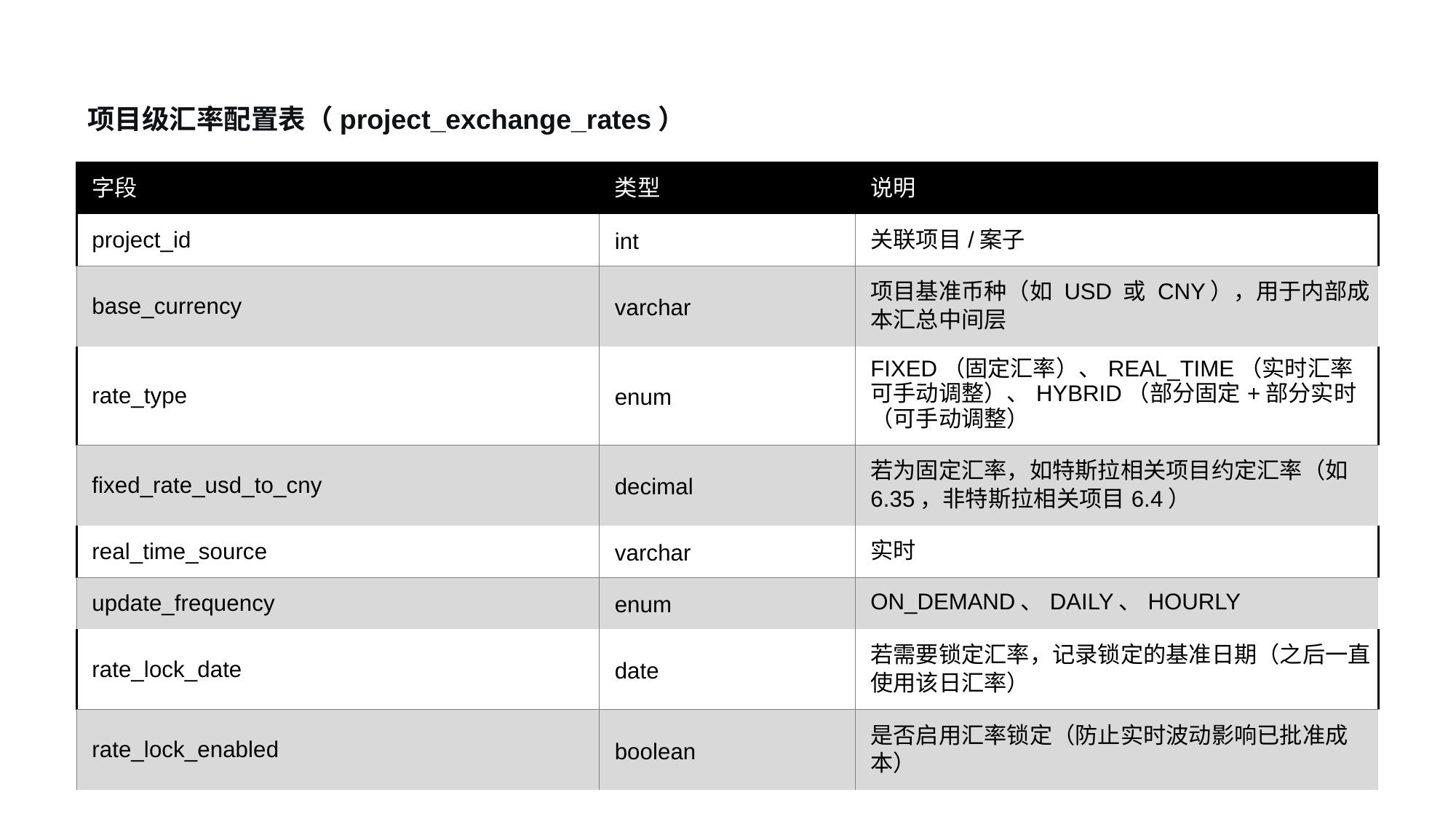

项目级汇率配置表（project_exchange_rates）
| 字段 | 类型 | 说明 |
| --- | --- | --- |
| project\_id | int | 关联项目/案子 |
| base\_currency | varchar | 项目基准币种（如 USD 或 CNY），用于内部成本汇总中间层 |
| rate\_type | enum | FIXED（固定汇率）、REAL\_TIME（实时汇率可手动调整）、HYBRID（部分固定+部分实时（可手动调整） |
| fixed\_rate\_usd\_to\_cny | decimal | 若为固定汇率，如特斯拉相关项目约定汇率（如 6.35，非特斯拉相关项目6.4） |
| real\_time\_source | varchar | 实时 |
| update\_frequency | enum | ON\_DEMAND、DAILY、HOURLY |
| rate\_lock\_date | date | 若需要锁定汇率，记录锁定的基准日期（之后一直使用该日汇率） |
| rate\_lock\_enabled | boolean | 是否启用汇率锁定（防止实时波动影响已批准成本） |